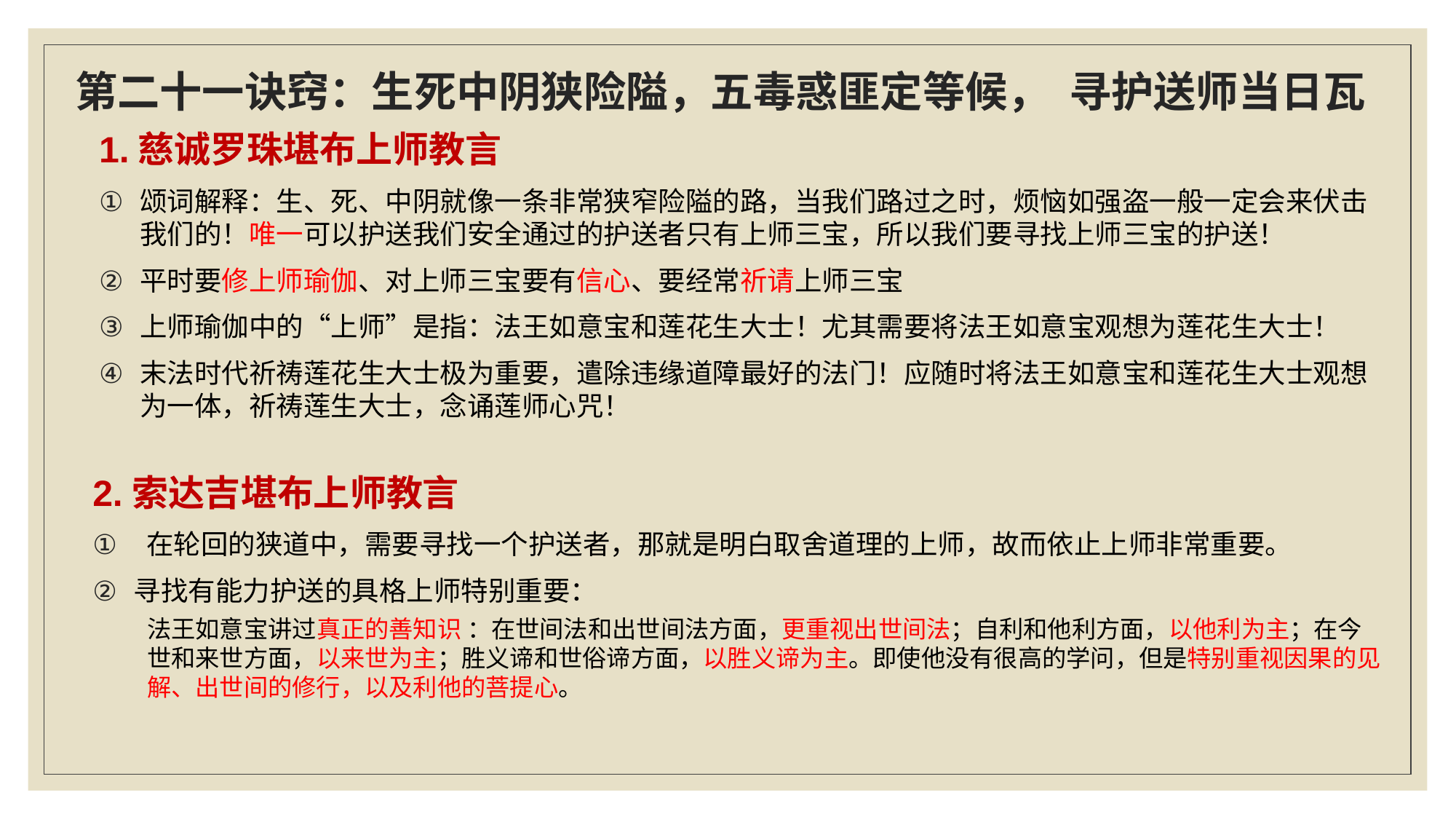

# 第二十一诀窍：生死中阴狭险隘，五毒惑匪定等候，  寻护送师当日瓦
1.慈诚罗珠堪布上师教言
颂词解释：生、死、中阴就像一条非常狭窄险隘的路，当我们路过之时，烦恼如强盗一般一定会来伏击我们的！唯一可以护送我们安全通过的护送者只有上师三宝，所以我们要寻找上师三宝的护送！
平时要修上师瑜伽、对上师三宝要有信心、要经常祈请上师三宝
上师瑜伽中的“上师”是指：法王如意宝和莲花生大士！尤其需要将法王如意宝观想为莲花生大士！
末法时代祈祷莲花生大士极为重要，遣除违缘道障最好的法门！应随时将法王如意宝和莲花生大士观想为一体，祈祷莲生大士，念诵莲师心咒！
2.索达吉堪布上师教言
 在轮回的狭道中，需要寻找一个护送者，那就是明白取舍道理的上师，故而依止上师非常重要。
寻找有能力护送的具格上师特别重要：
法王如意宝讲过真正的善知识 ：在世间法和出世间法方面，更重视出世间法；自利和他利方面，以他利为主；在今世和来世方面，以来世为主；胜义谛和世俗谛方面，以胜义谛为主。即使他没有很高的学问，但是特别重视因果的见解、出世间的修行，以及利他的菩提心。